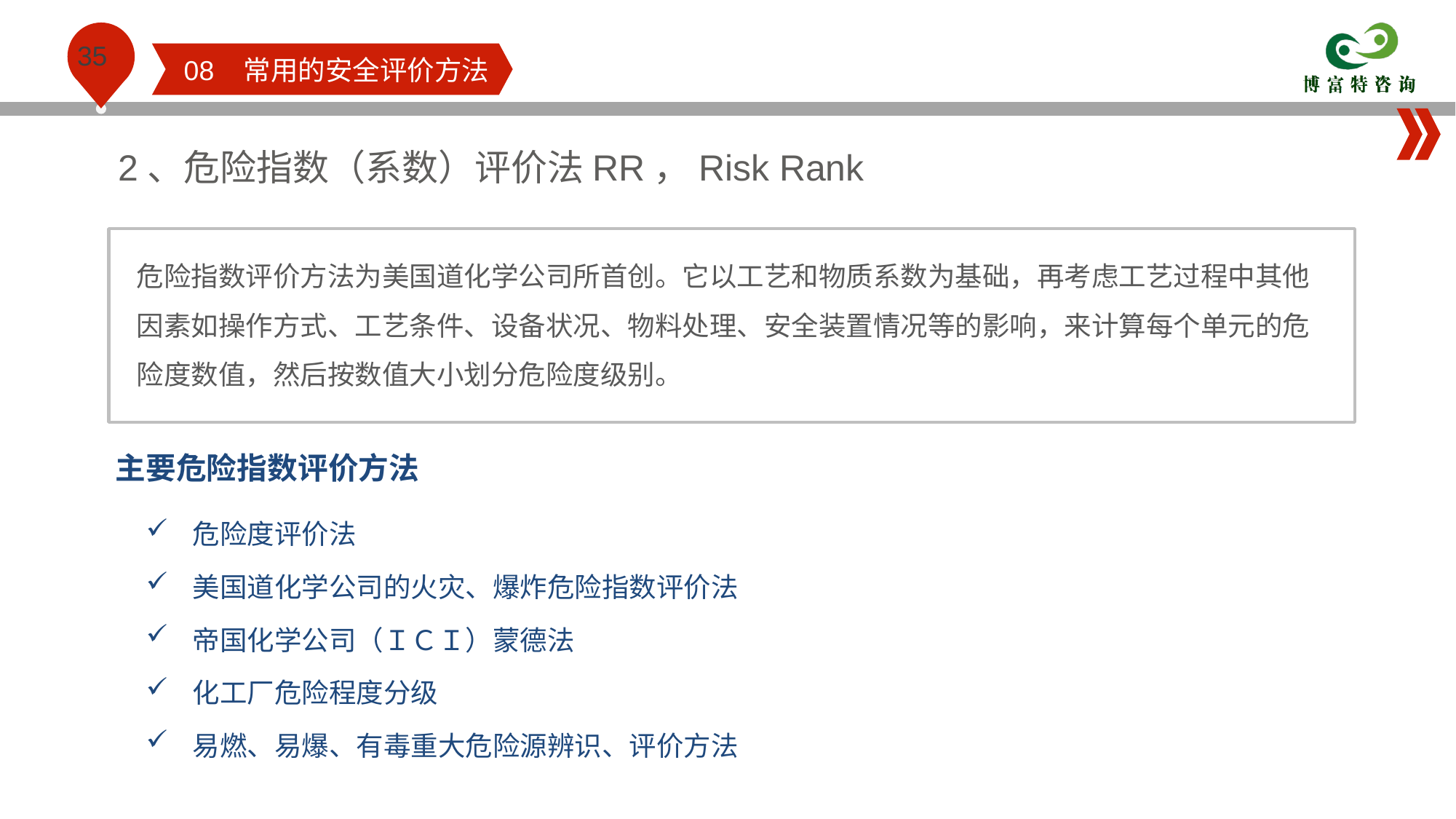

08   常用的安全评价方法
2、危险指数（系数）评价法RR，Risk Rank

危险指数评价方法为美国道化学公司所首创。它以工艺和物质系数为基础，再考虑工艺过程中其他因素如操作方式、工艺条件、设备状况、物料处理、安全装置情况等的影响，来计算每个单元的危险度数值，然后按数值大小划分危险度级别。
主要危险指数评价方法
 危险度评价法
 美国道化学公司的火灾、爆炸危险指数评价法
 帝国化学公司（ＩＣＩ）蒙德法
 化工厂危险程度分级
 易燃、易爆、有毒重大危险源辨识、评价方法